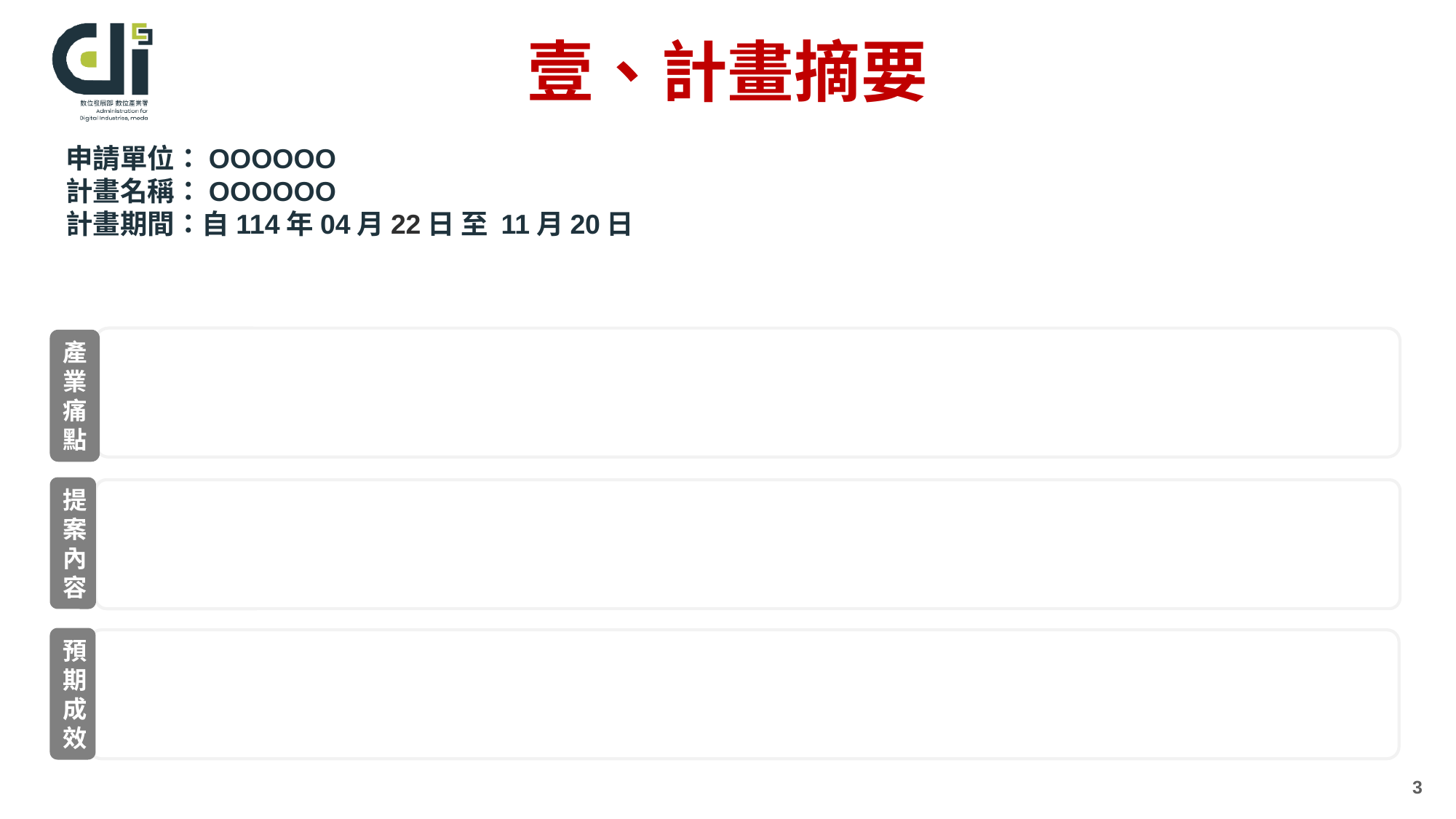

# 壹、計畫摘要
申請單位：OOOOOO
計畫名稱：OOOOOO
計畫期間：自114年04月22日 至 11月20日

產業痛點
提案內容

預期成效

3